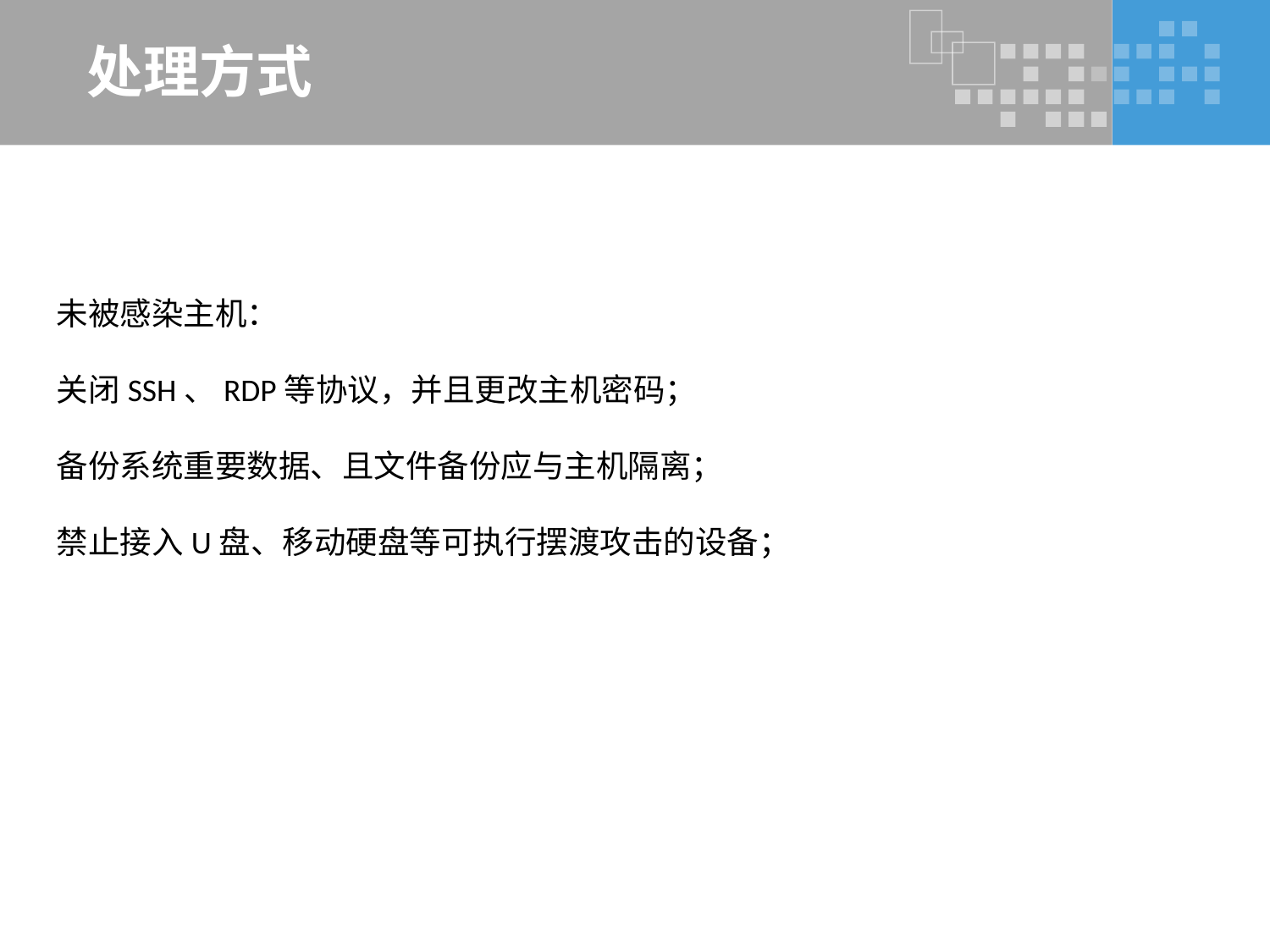

# 处理方式

未被感染主机：

关闭SSH、RDP等协议，并且更改主机密码；

备份系统重要数据、且文件备份应与主机隔离；

禁止接入U盘、移动硬盘等可执行摆渡攻击的设备；